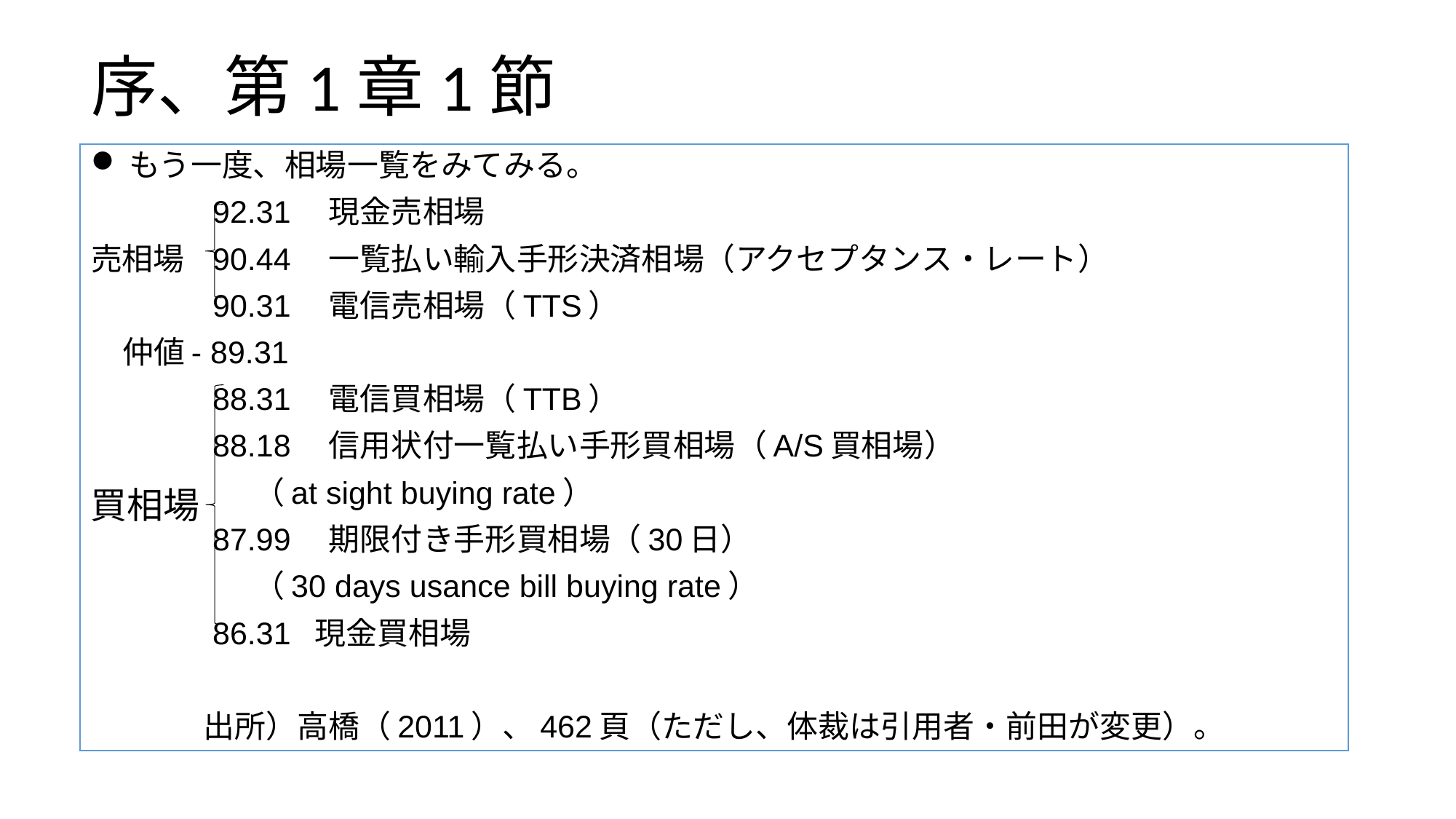

# 序、第1章1節
もう一度、相場一覧をみてみる。
売相場   92.31　現金売相場
売相場   90.44　一覧払い輸入手形決済相場（アクセプタンス・レート）
売相場   90.31　電信売相場（TTS）
仲仲値- 89.31
買相場   88.31　電信買相場（TTB）
買相場   88.18　信用状付一覧払い手形買相場（A/S買相場）
                      （at sight buying rate）
買相場   87.99　期限付き手形買相場（30日）
                      （30 days usance bill buying rate）
買相場   86.31  現金買相場

出所）高橋（2011）、462頁（ただし、体裁は引用者・前田が変更）。

買相場